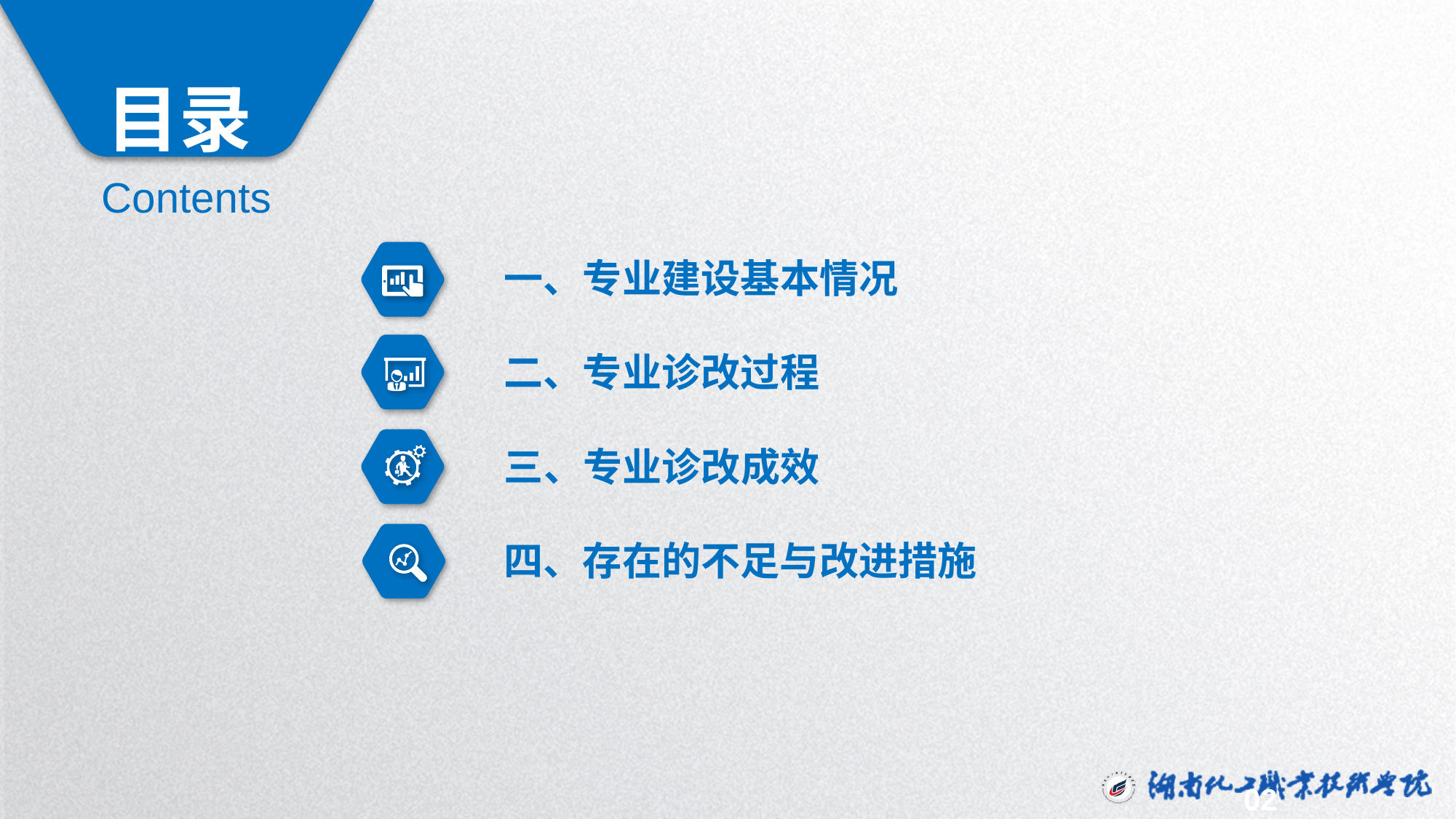

目录
Contents

一、专业建设基本情况

二、专业诊改过程

三、专业诊改成效

明年工作计划
（添加二级标题）

四、存在的不足与改进措施

02
延时符